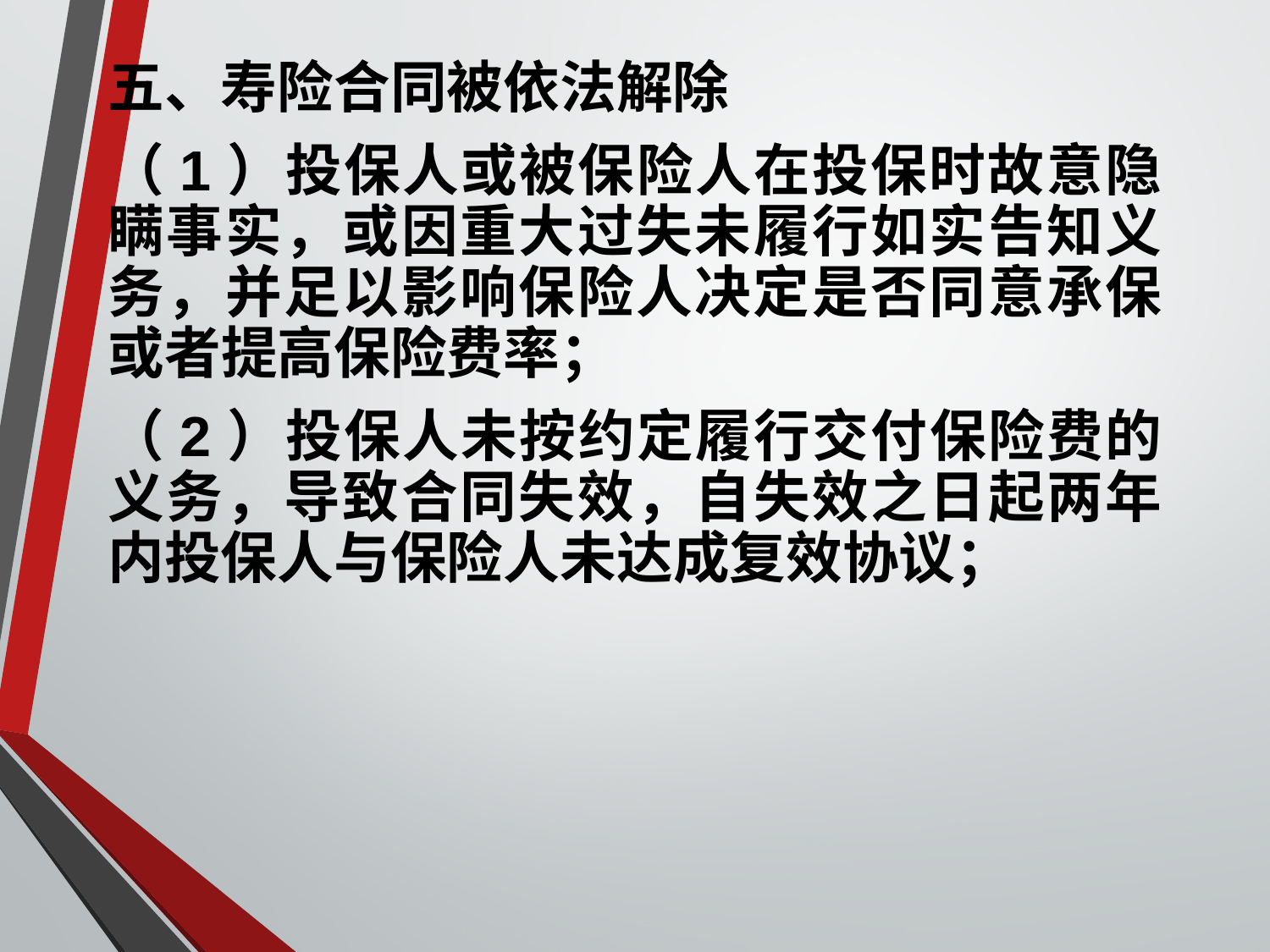

五、寿险合同被依法解除
（1）投保人或被保险人在投保时故意隐瞒事实，或因重大过失未履行如实告知义务，并足以影响保险人决定是否同意承保或者提高保险费率；
（2）投保人未按约定履行交付保险费的义务，导致合同失效，自失效之日起两年内投保人与保险人未达成复效协议；